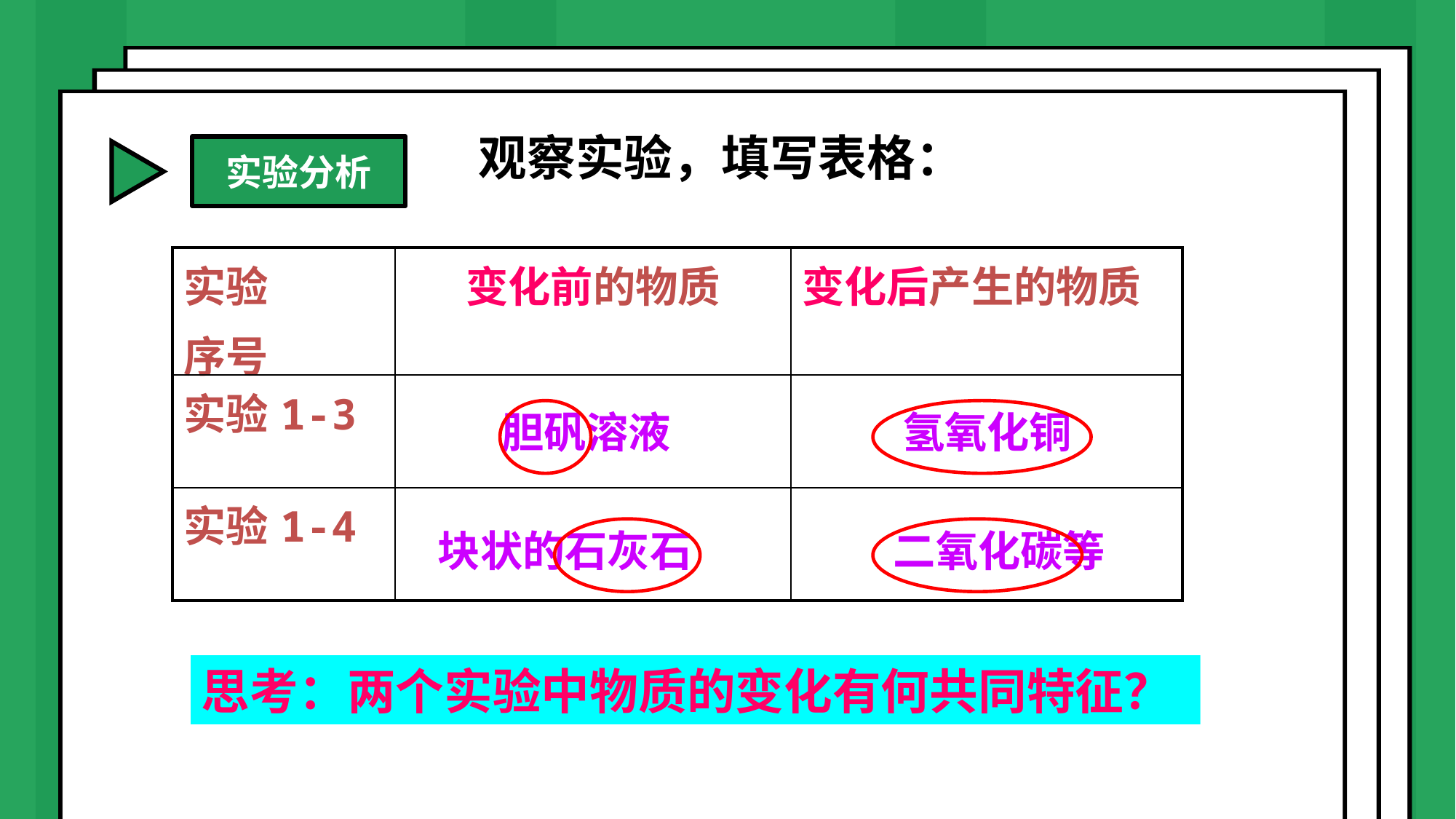

观察实验，填写表格：

实验分析

| 实验 序号 | 变化前的物质 | 变化后产生的物质 |
| --- | --- | --- |
| 实验1-3 |  |  |
| 实验1-4 |  |  |
胆矾溶液

氢氧化铜
块状的石灰石

二氧化碳等
思考：两个实验中物质的变化有何共同特征？